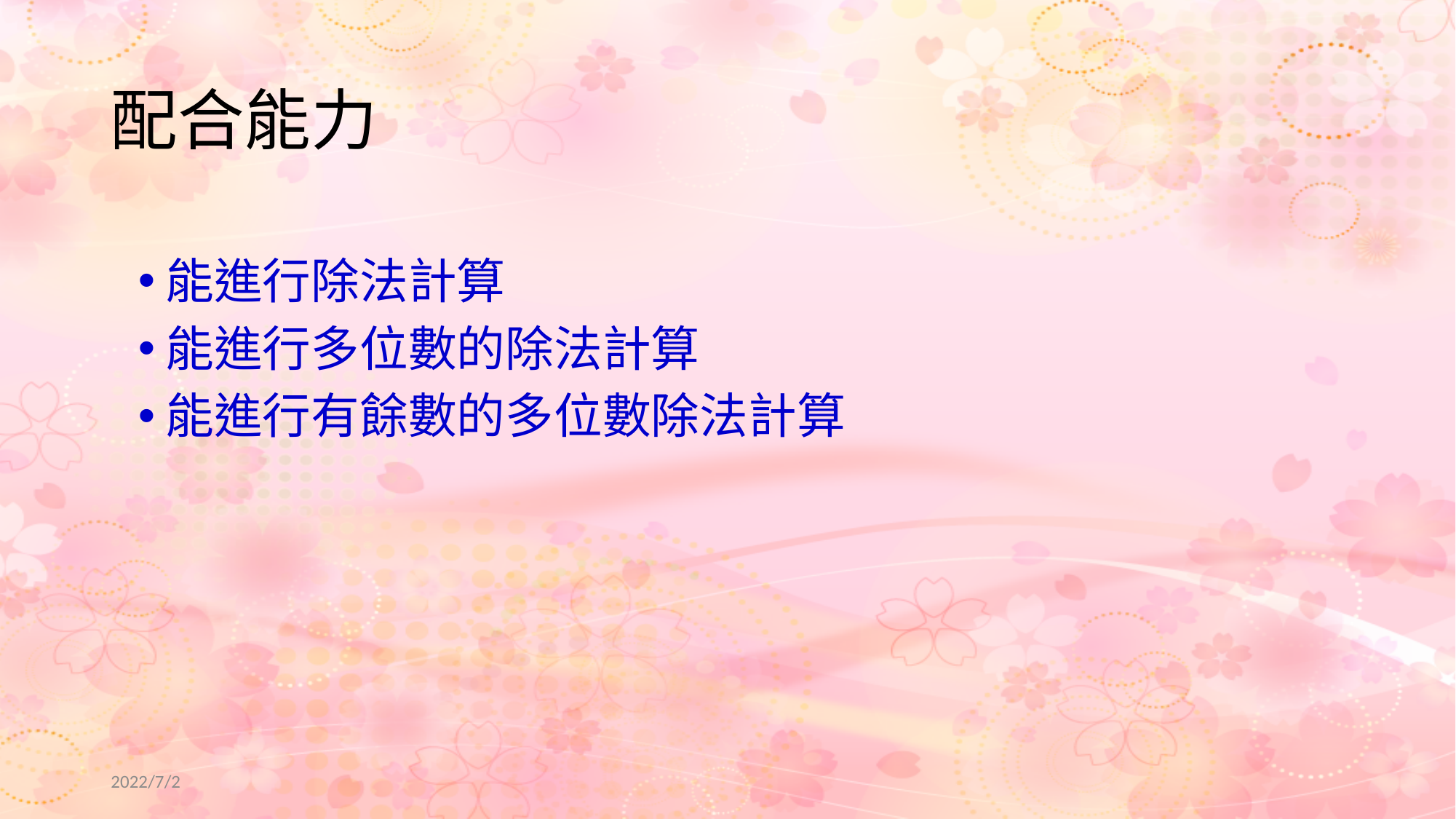

# 配合能力
能進行除法計算
能進行多位數的除法計算
能進行有餘數的多位數除法計算
2022/7/2